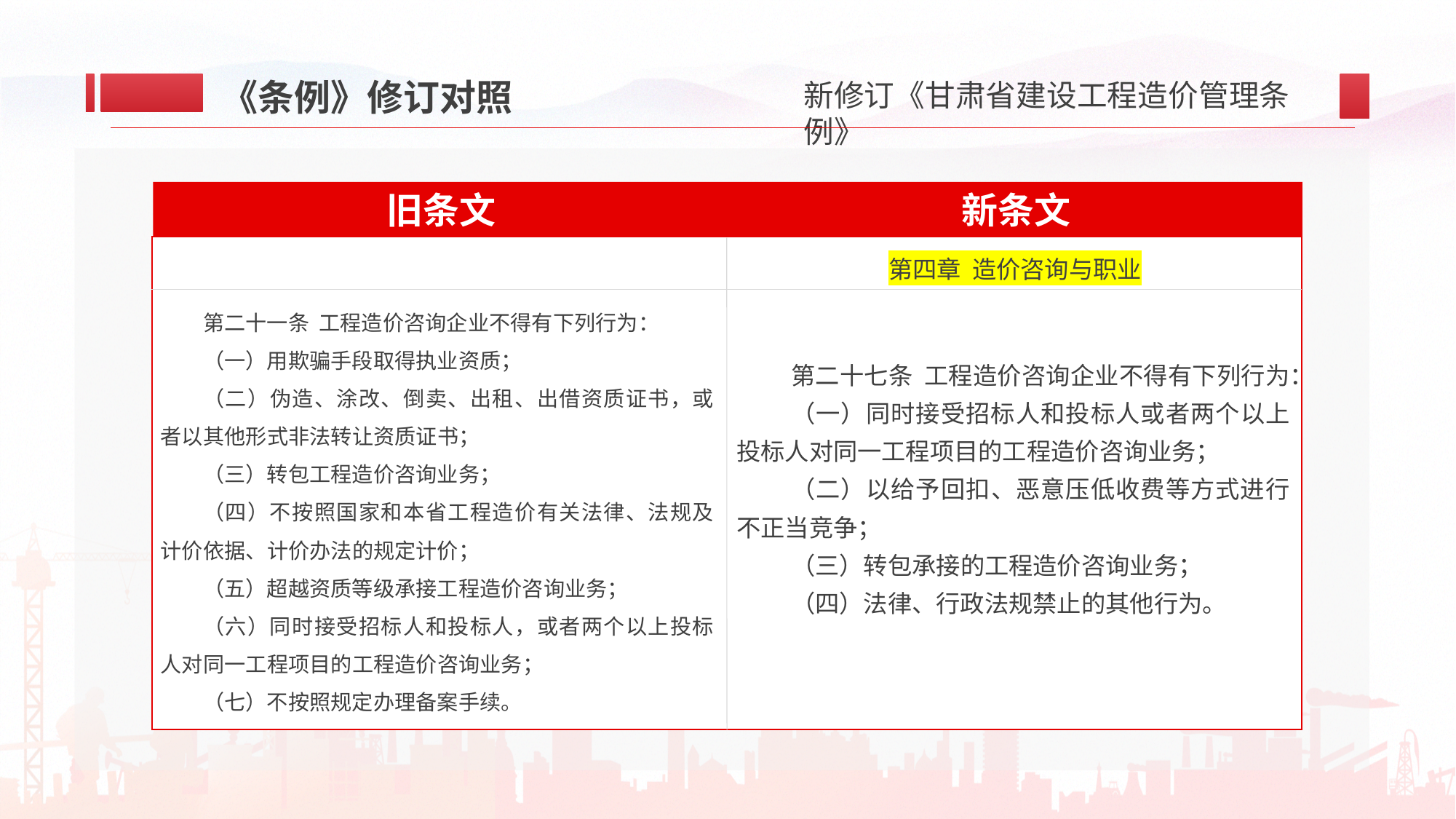

《条例》修订对照
新条文
旧条文

第二十七条  工程造价咨询企业不得有下列行为：
（一）同时接受招标人和投标人或者两个以上投标人对同一工程项目的工程造价咨询业务；
（二）以给予回扣、恶意压低收费等方式进行不正当竞争；
（三）转包承接的工程造价咨询业务；
（四）法律、行政法规禁止的其他行为。
第四章  造价咨询与职业
第二十一条  工程造价咨询企业不得有下列行为：
（一）用欺骗手段取得执业资质；
（二）伪造、涂改、倒卖、出租、出借资质证书，或者以其他形式非法转让资质证书；
（三）转包工程造价咨询业务；
（四）不按照国家和本省工程造价有关法律、法规及计价依据、计价办法的规定计价；
（五）超越资质等级承接工程造价咨询业务；
（六）同时接受招标人和投标人，或者两个以上投标人对同一工程项目的工程造价咨询业务；
（七）不按照规定办理备案手续。